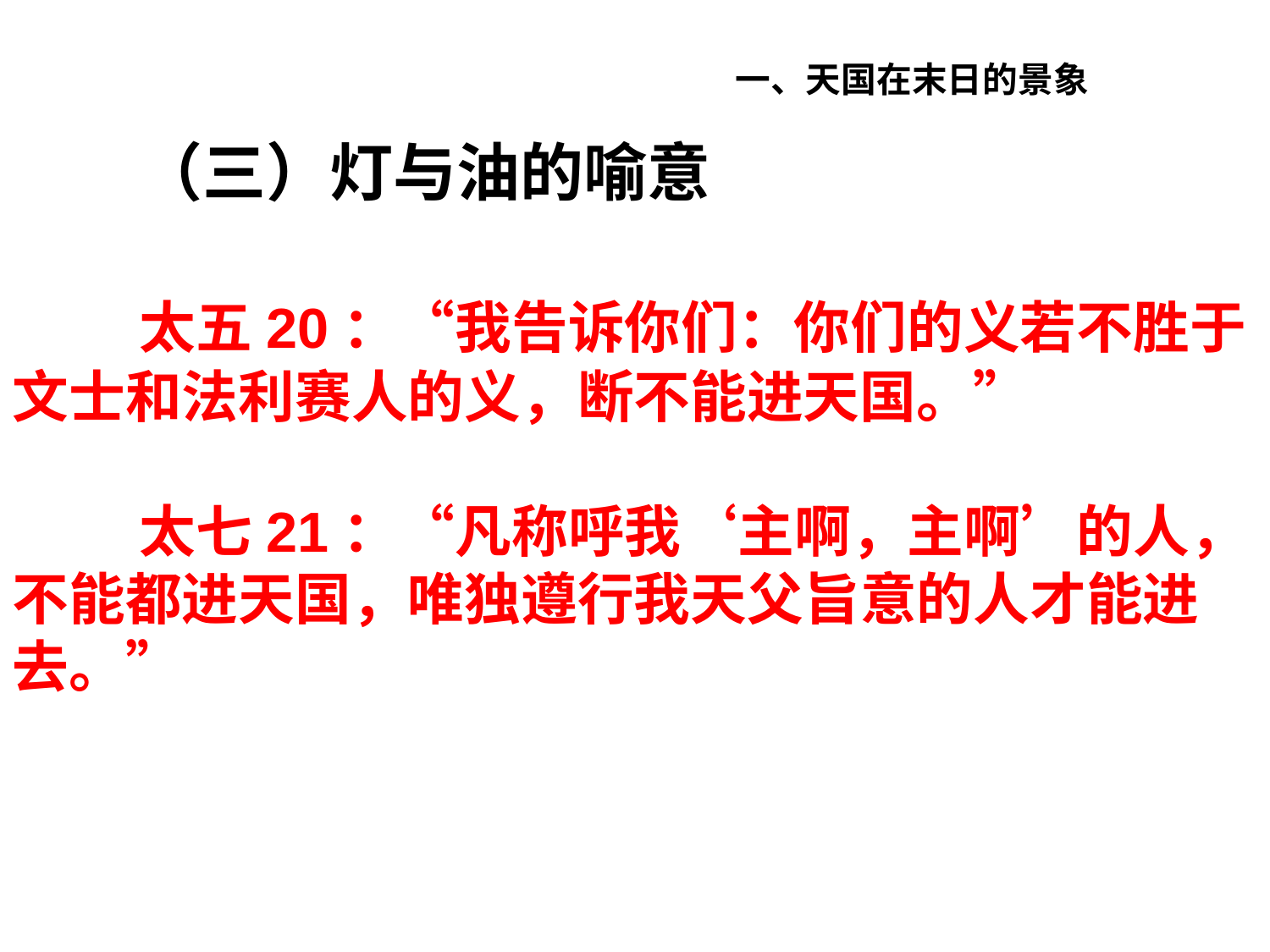

# 一、天国在末日的景象
	（三）灯与油的喻意

	太五20：“我告诉你们：你们的义若不胜于文士和法利赛人的义，断不能进天国。”

	太七21：“凡称呼我‘主啊，主啊’的人，不能都进天国，唯独遵行我天父旨意的人才能进去。”